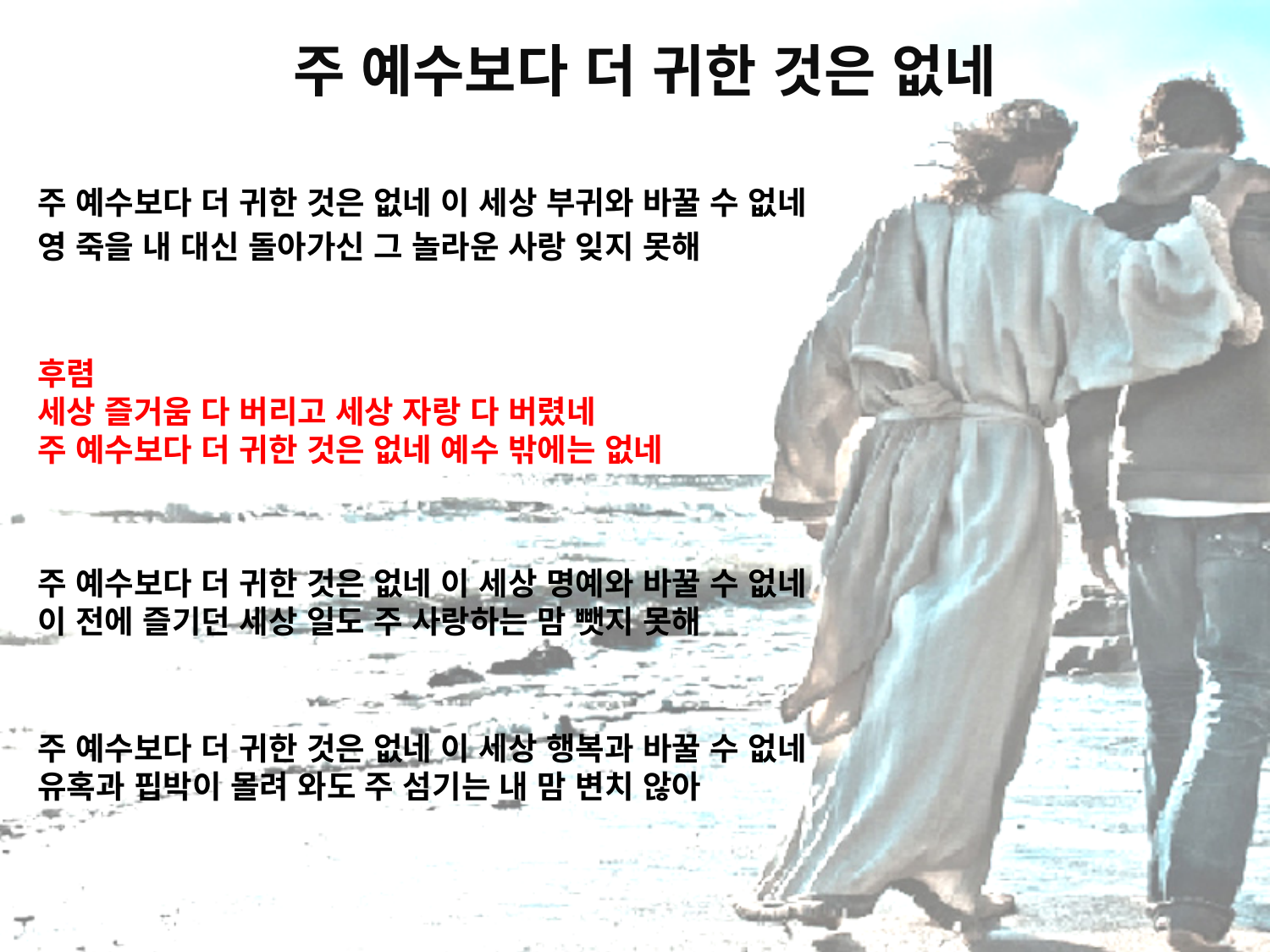

# 주 예수보다 더 귀한 것은 없네
주 예수보다 더 귀한 것은 없네 이 세상 부귀와 바꿀 수 없네
영 죽을 내 대신 돌아가신 그 놀라운 사랑 잊지 못해

후렴
세상 즐거움 다 버리고 세상 자랑 다 버렸네
주 예수보다 더 귀한 것은 없네 예수 밖에는 없네

주 예수보다 더 귀한 것은 없네 이 세상 명예와 바꿀 수 없네
이 전에 즐기던 세상 일도 주 사랑하는 맘 뺏지 못해

주 예수보다 더 귀한 것은 없네 이 세상 행복과 바꿀 수 없네
유혹과 핍박이 몰려 와도 주 섬기는 내 맘 변치 않아